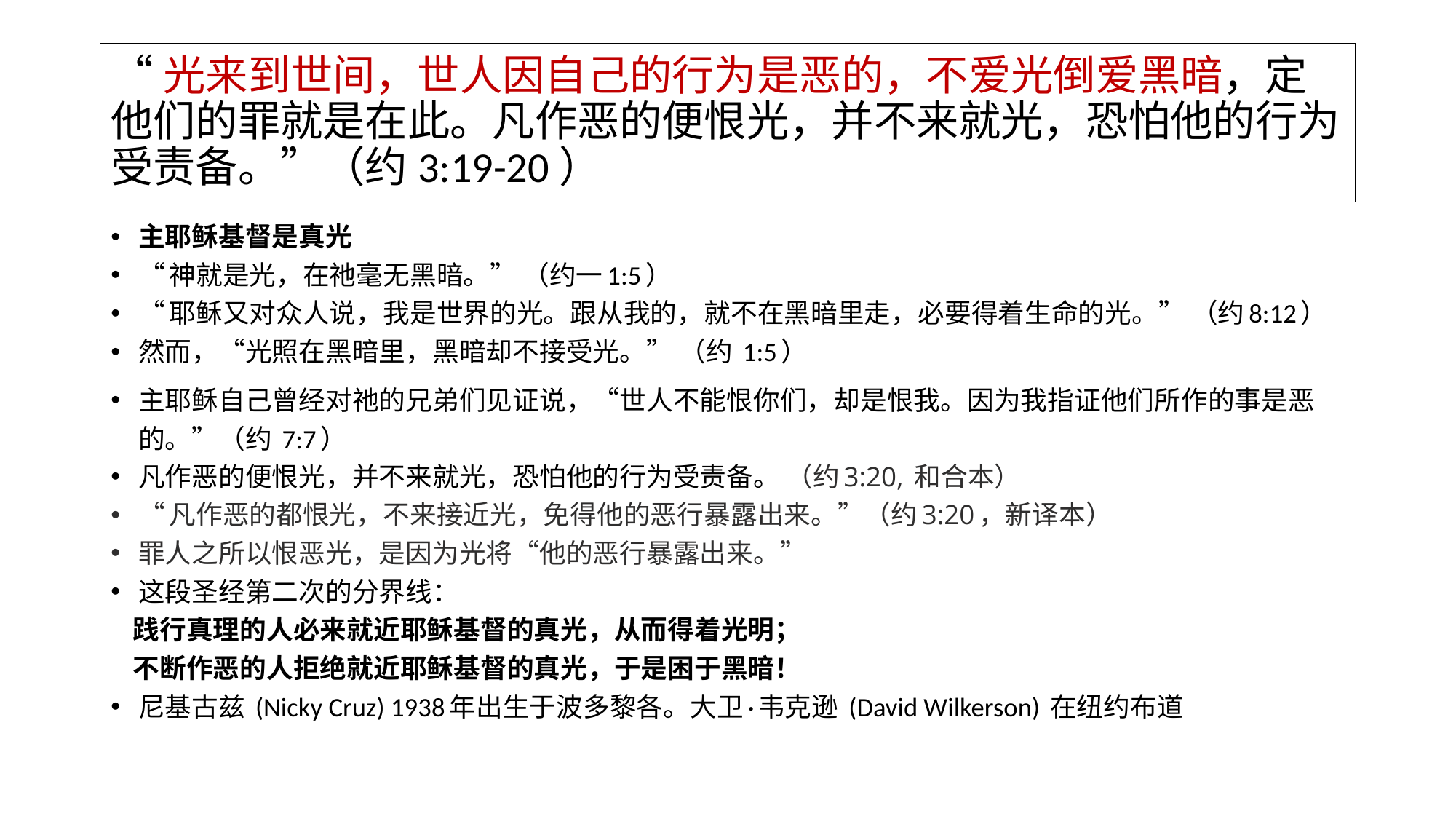

# “光来到世间，世人因自己的行为是恶的，不爱光倒爱黑暗，定他们的罪就是在此。凡作恶的便恨光，并不来就光，恐怕他的行为受责备。”（约3:19-20）
主耶稣基督是真光
“神就是光，在祂毫无黑暗。” （约一1:5）
“耶稣又对众人说，我是世界的光。跟从我的，就不在黑暗里走，必要得着生命的光。” （约8:12）
然而，“光照在黑暗里，黑暗却不接受光。” （约 1:5）
主耶稣自己曾经对祂的兄弟们见证说，“世人不能恨你们，却是恨我。因为我指证他们所作的事是恶的。”（约 7:7）
凡作恶的便恨光，并不来就光，恐怕他的行为受责备。 （约3:20, 和合本）
“凡作恶的都恨光，不来接近光，免得他的恶行暴露出来。”（约3:20，新译本）
罪人之所以恨恶光，是因为光将“他的恶行暴露出来。”
这段圣经第二次的分界线：
   践行真理的人必来就近耶稣基督的真光，从而得着光明；
   不断作恶的人拒绝就近耶稣基督的真光，于是困于黑暗！
尼基古兹 (Nicky Cruz) 1938年出生于波多黎各。大卫·韦克逊 (David Wilkerson) 在纽约布道